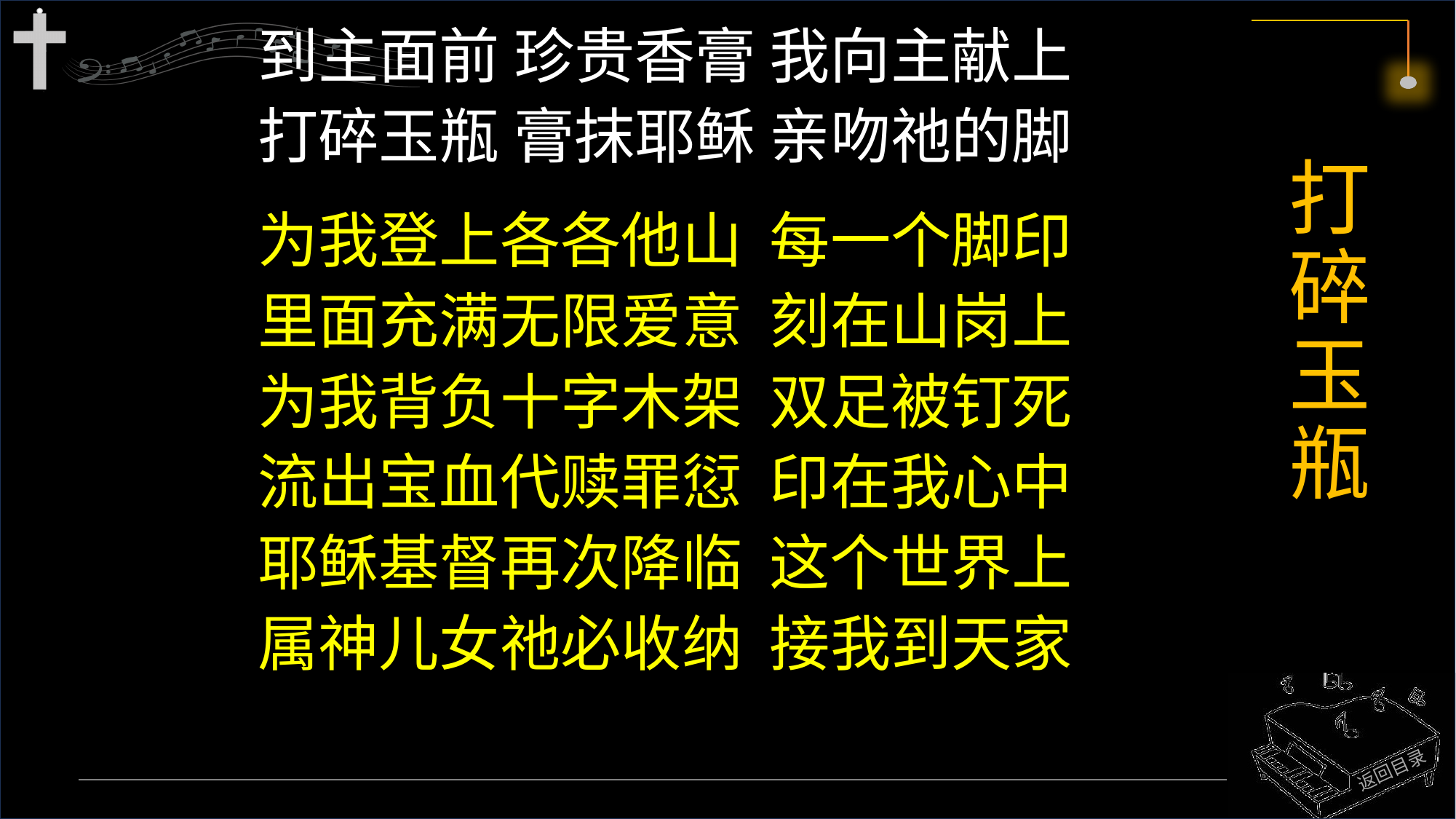

到主面前 珍贵香膏 我向主献上
打碎玉瓶 膏抹耶稣 亲吻祂的脚

为我登上各各他山  每一个脚印
里面充满无限爱意  刻在山岗上
为我背负十字木架  双足被钉死
流出宝血代赎罪愆  印在我心中
耶稣基督再次降临  这个世界上
属神儿女祂必收纳  接我到天家
# 打碎玉瓶